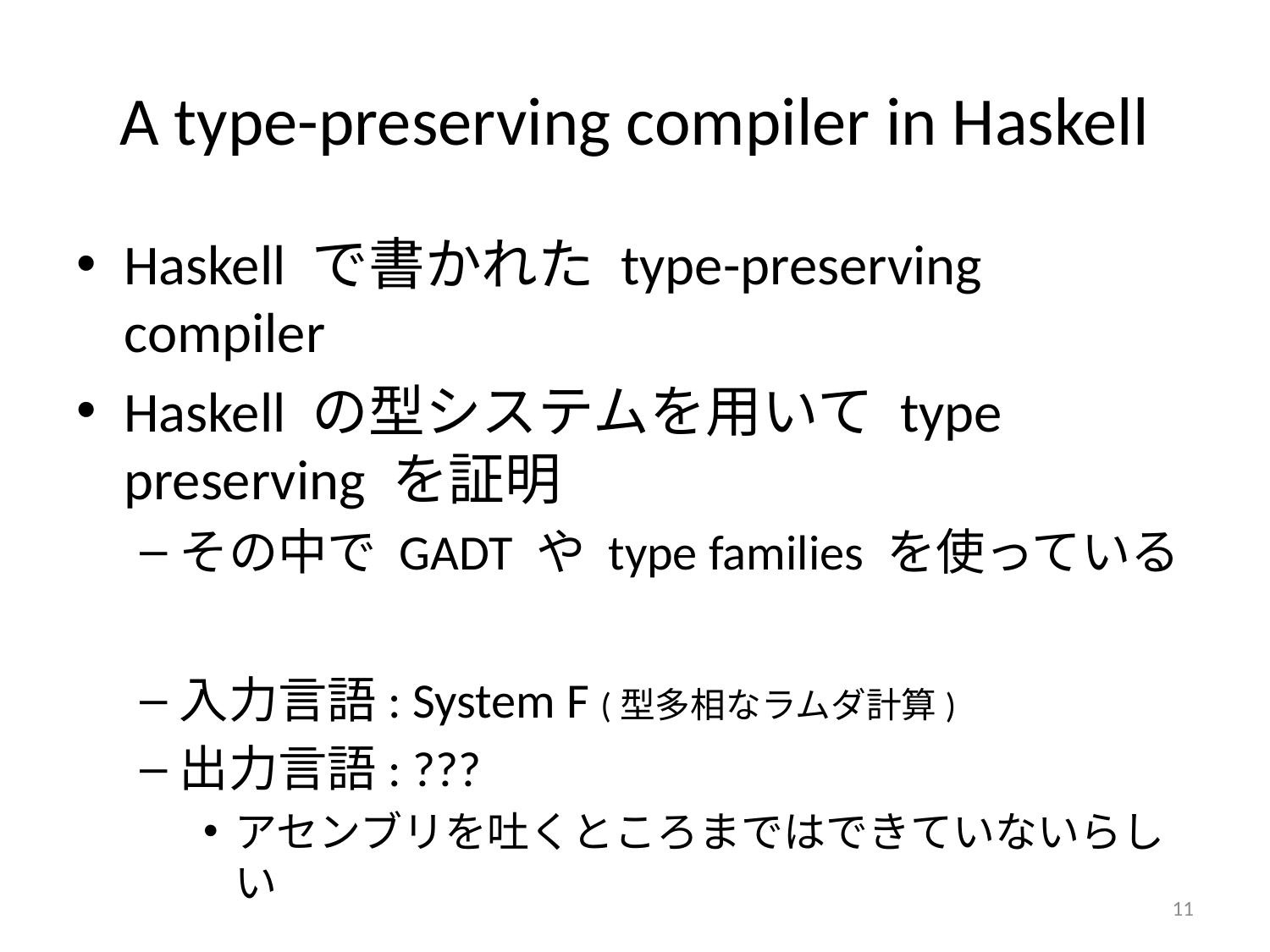

# A type-preserving compiler in Haskell
Haskell で書かれた type-preserving compiler
Haskell の型システムを用いて type preserving を証明
その中で GADT や type families を使っている

入力言語: System F (型多相なラムダ計算)
出力言語: ???
アセンブリを吐くところまではできていないらしい
11